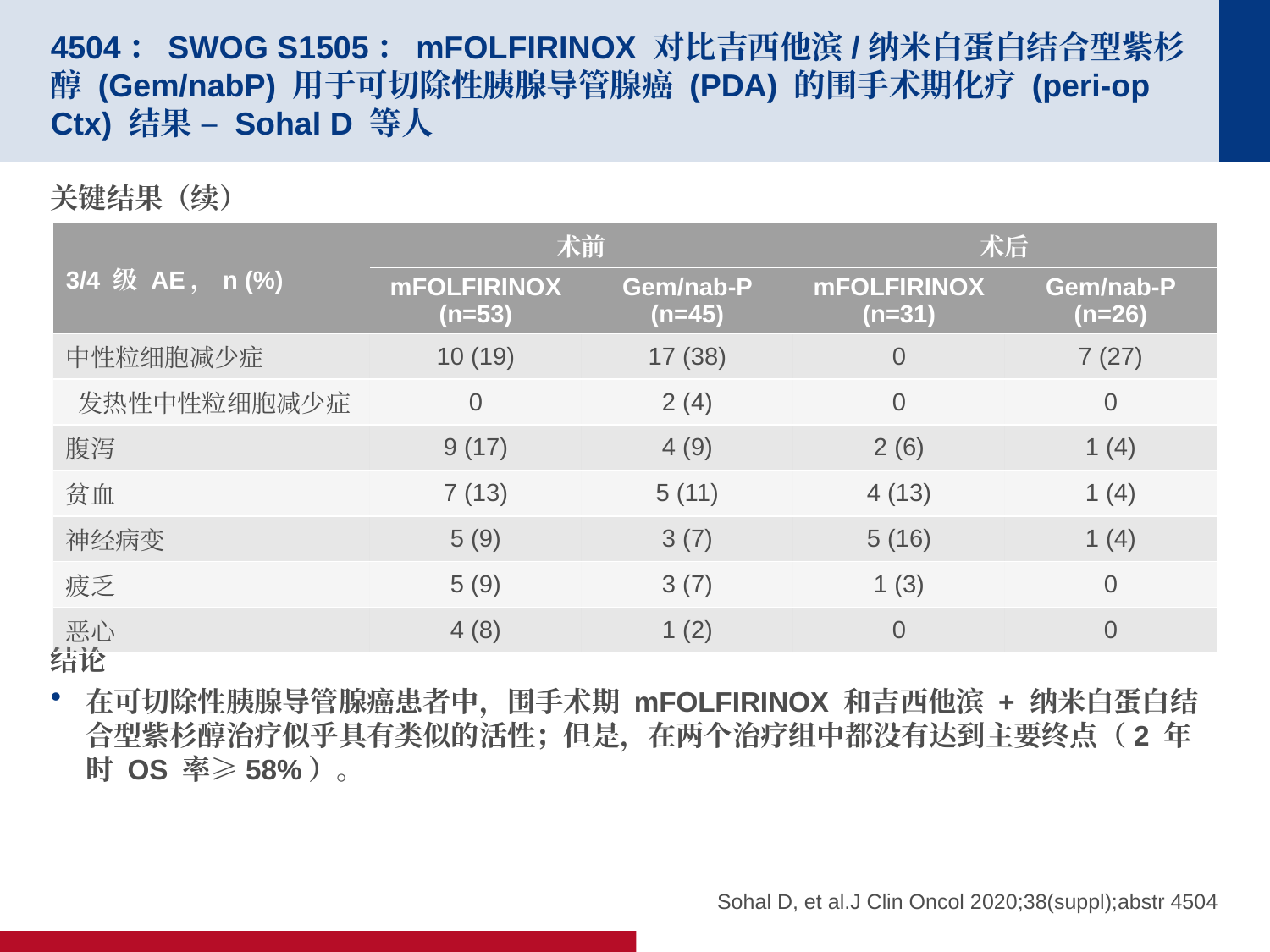

# 4504：SWOG S1505：mFOLFIRINOX 对比吉西他滨/纳米白蛋白结合型紫杉醇 (Gem/nabP) 用于可切除性胰腺导管腺癌 (PDA) 的围手术期化疗 (peri-op Ctx) 结果 – Sohal D 等人
关键结果（续）

结论
在可切除性胰腺导管腺癌患者中，围手术期 mFOLFIRINOX 和吉西他滨 + 纳米白蛋白结合型紫杉醇治疗似乎具有类似的活性；但是，在两个治疗组中都没有达到主要终点（2 年时 OS 率≥58%）。
| 3/4 级 AE，n (%) | 术前 |  | 术后 |  |
| --- | --- | --- | --- | --- |
|  | mFOLFIRINOX (n=53) | Gem/nab-P (n=45) | mFOLFIRINOX (n=31) | Gem/nab-P (n=26) |
| 中性粒细胞减少症 | 10 (19) | 17 (38) | 0 | 7 (27) |
| 发热性中性粒细胞减少症 | 0 | 2 (4) | 0 | 0 |
| 腹泻 | 9 (17) | 4 (9) | 2 (6) | 1 (4) |
| 贫血 | 7 (13) | 5 (11) | 4 (13) | 1 (4) |
| 神经病变 | 5 (9) | 3 (7) | 5 (16) | 1 (4) |
| 疲乏 | 5 (9) | 3 (7) | 1 (3) | 0 |
| 恶心 | 4 (8) | 1 (2) | 0 | 0 |
Sohal D, et al.J Clin Oncol 2020;38(suppl);abstr 4504